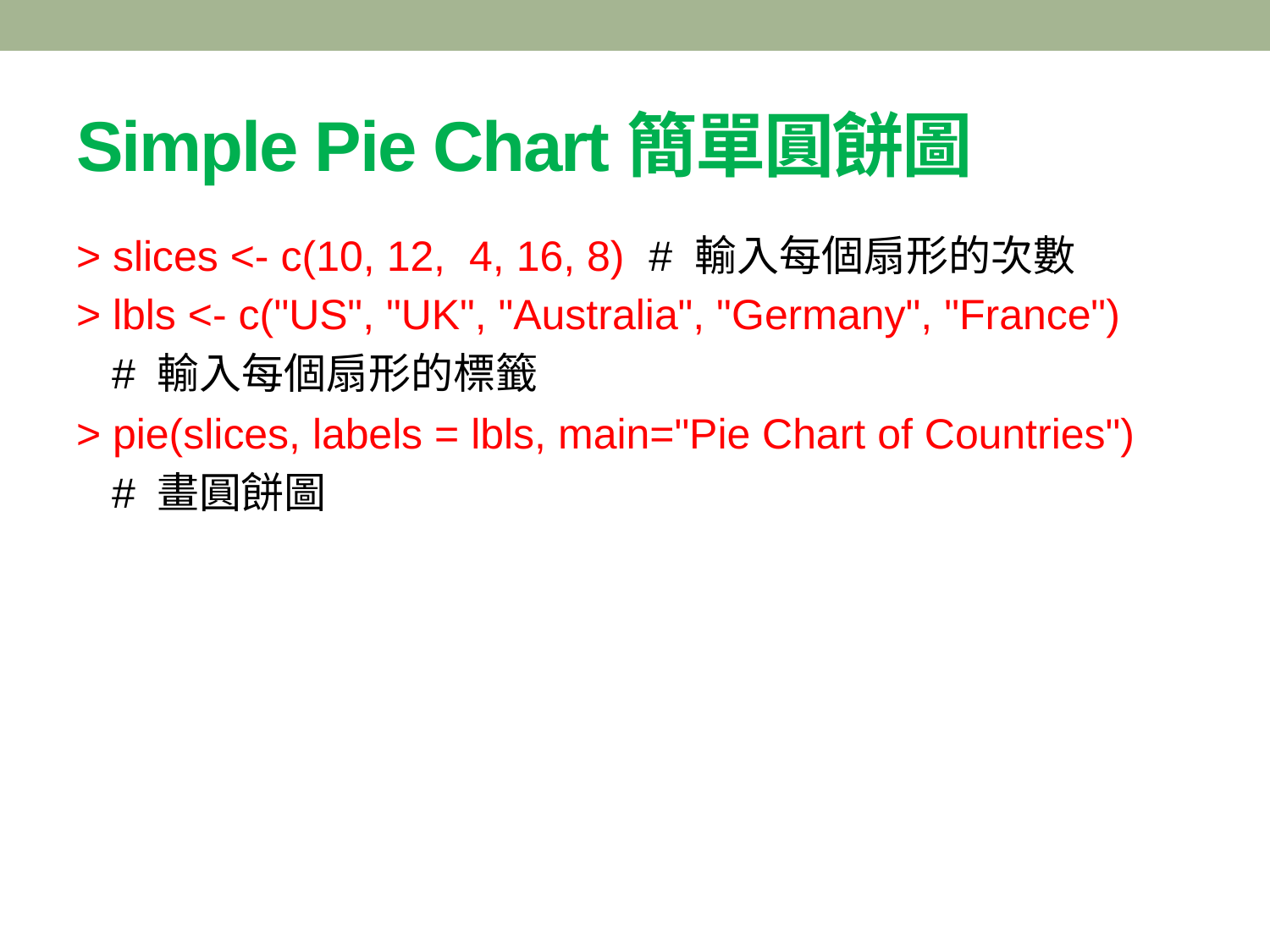

# Simple Pie Chart簡單圓餅圖
> slices <- c(10, 12,  4, 16, 8)  # 輸入每個扇形的次數
> lbls <- c("US", "UK", "Australia", "Germany", "France")
   # 輸入每個扇形的標籤
> pie(slices, labels = lbls, main="Pie Chart of Countries")
   # 畫圓餅圖